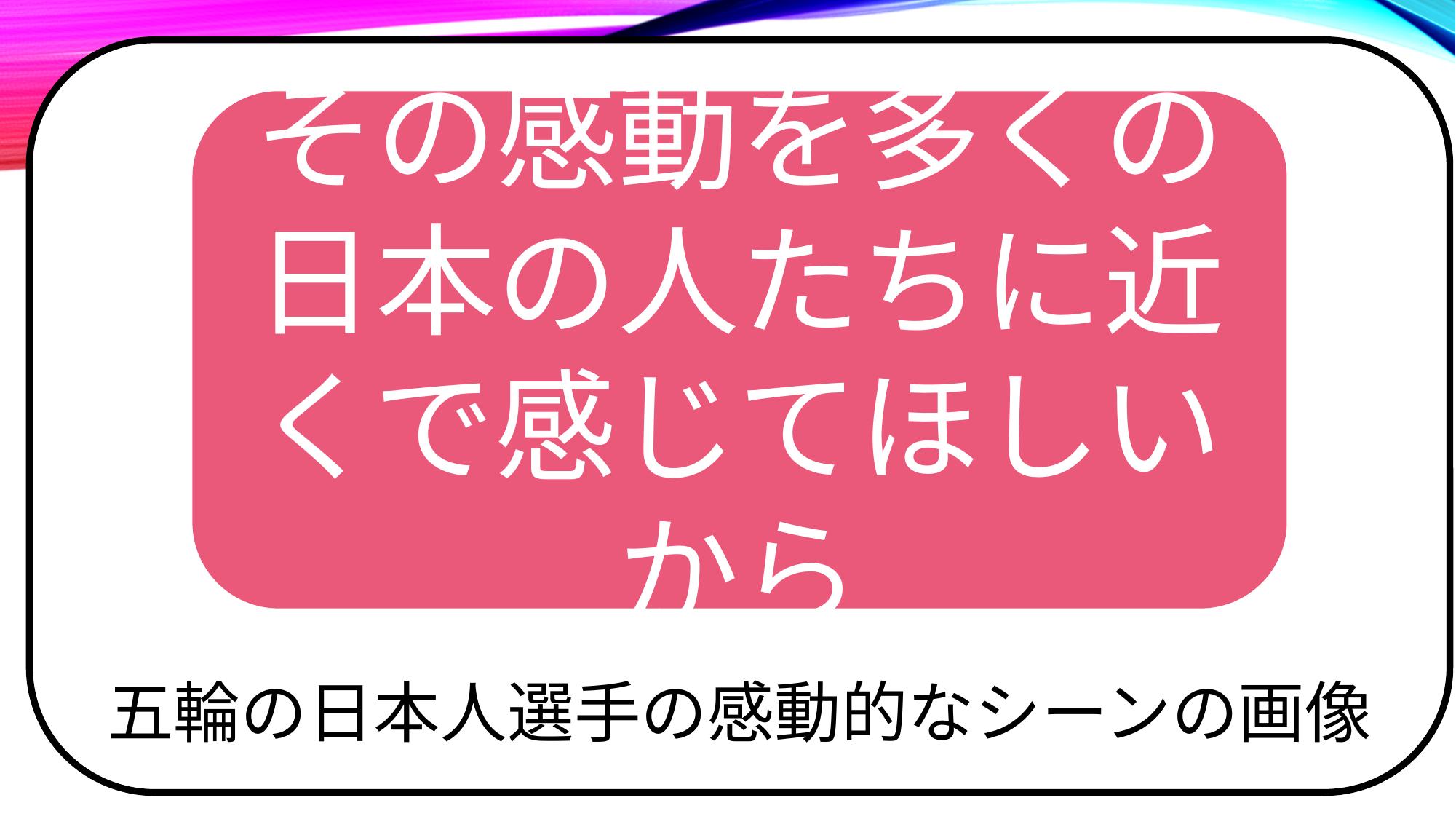

五輪の日本人選手の感動的なシーンの画像
その感動を多くの
日本の人たちに近くで感じてほしいから
#